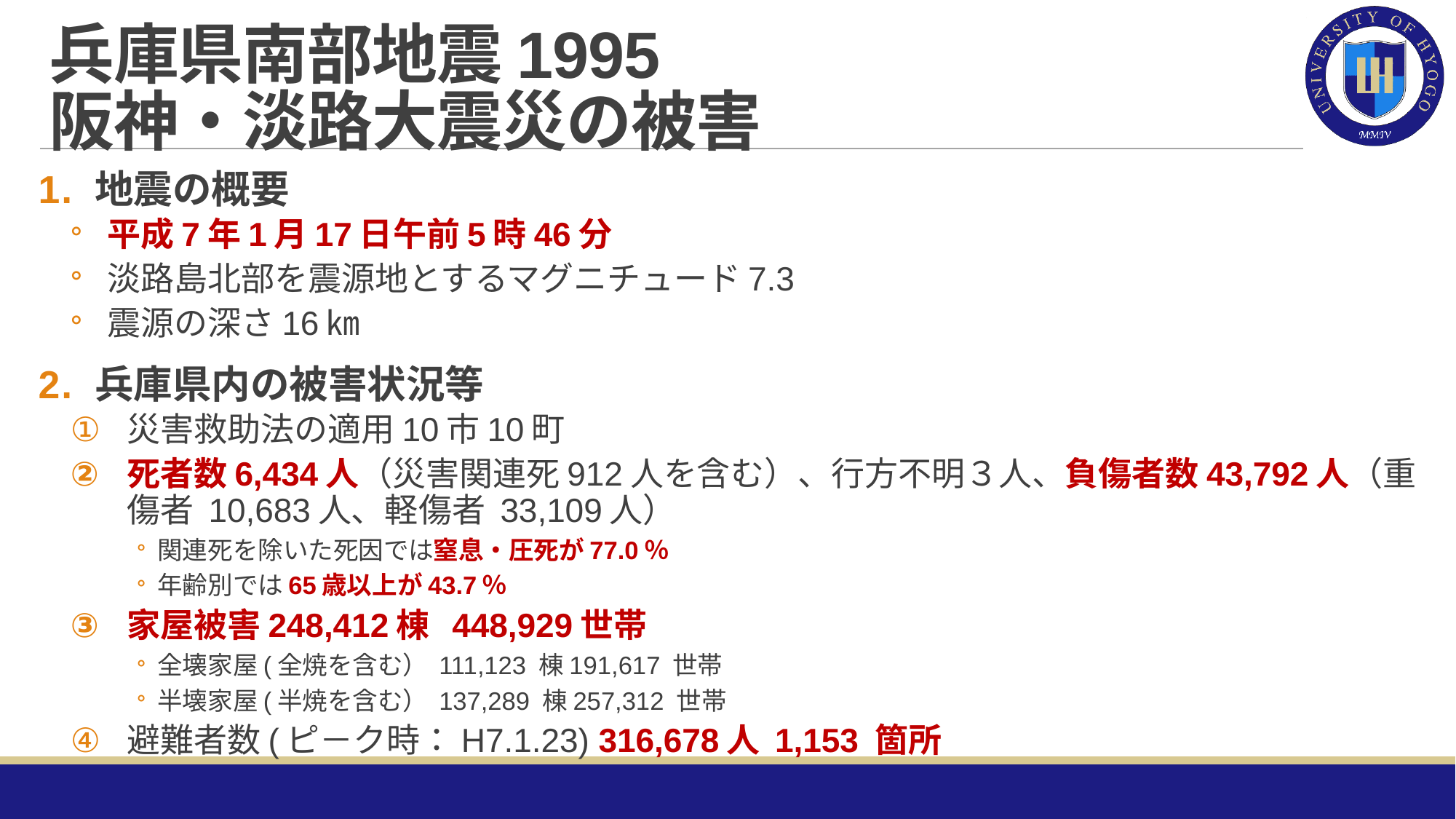

# 兵庫県南部地震1995 阪神・淡路大震災の被害
地震の概要
平成7年1月17日午前5時46分
淡路島北部を震源地とするマグニチュード7.3
震源の深さ16㎞
兵庫県内の被害状況等
災害救助法の適用10市10町
死者数6,434人（災害関連死912人を含む）、行方不明３人、負傷者数43,792人（重傷者 10,683人、軽傷者 33,109人）
関連死を除いた死因では窒息・圧死が77.0％
年齢別では65歳以上が43.7％
家屋被害248,412棟  448,929世帯
全壊家屋(全焼を含む） 111,123 棟191,617 世帯
半壊家屋(半焼を含む） 137,289 棟257,312 世帯
避難者数(ピ－ク時：H7.1.23) 316,678人 1,153 箇所